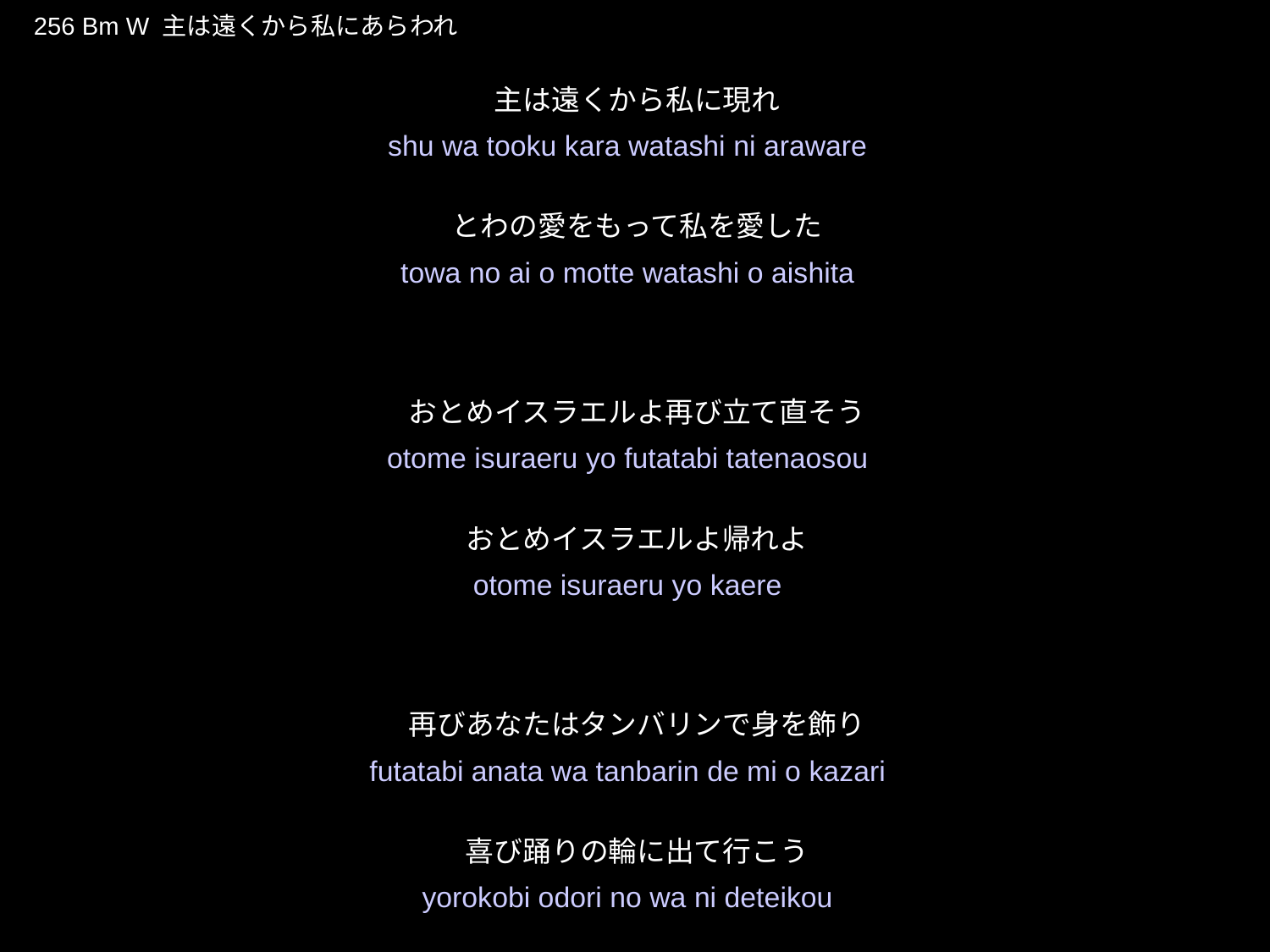

しゅはとおくからわたしにあらわれ
★W
256 Bm W 主は遠くから私にあらわれ
主は遠くから私に現れ
とわの愛をもって私を愛した
おとめイスラエルよ再び立て直そう
おとめイスラエルよ帰れよ
再びあなたはタンバリンで身を飾り
喜び踊りの輪に出て行こう
★１
shu wa tooku kara watashi ni araware
towa no ai o motte watashi o aishita
otome isuraeru yo futatabi tatenaosou
otome isuraeru yo kaere
futatabi anata wa tanbarin de mi o kazari
yorokobi odori no wa ni deteikou